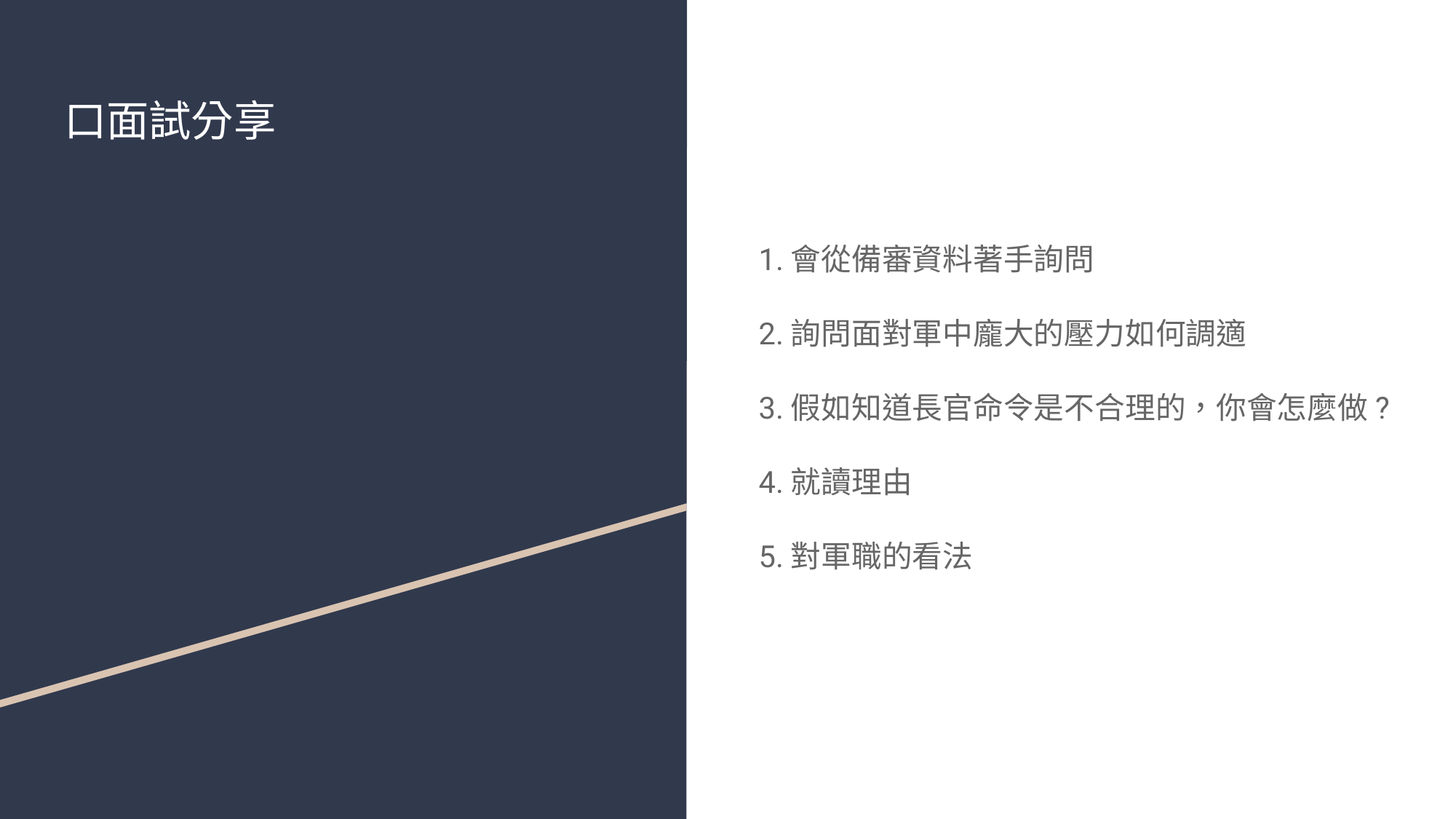

# 口面試分享
1.會從備審資料著手詢問
2.詢問面對軍中龐大的壓力如何調適
3.假如知道長官命令是不合理的，你會怎麼做?
4.就讀理由
5.對軍職的看法